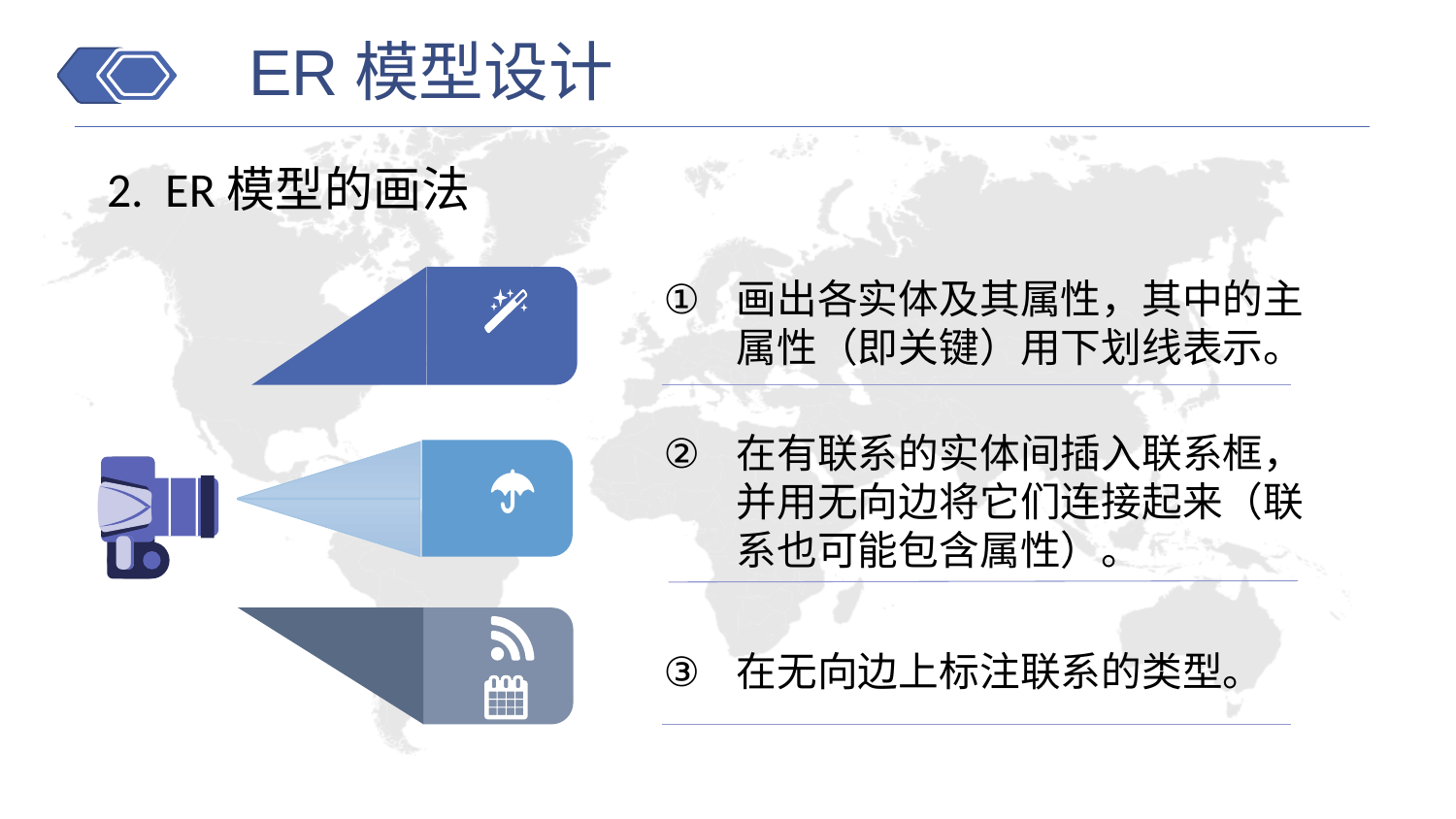

ER模型设计

2.  ER模型的画法

画出各实体及其属性，其中的主属性（即关键）用下划线表示。

在有联系的实体间插入联系框，并用无向边将它们连接起来（联系也可能包含属性）。

在无向边上标注联系的类型。